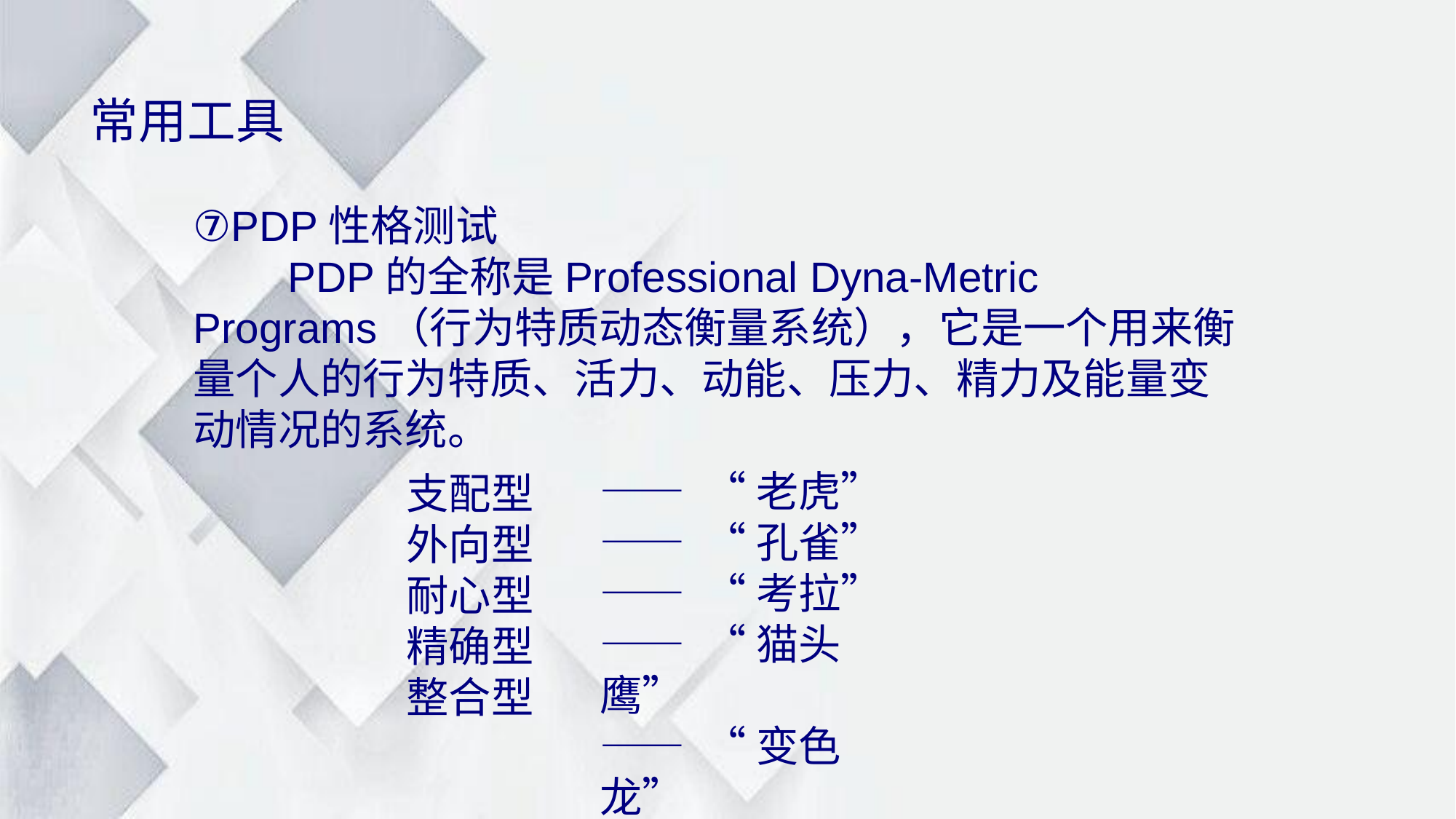

常用工具

⑦PDP性格测试
        PDP的全称是Professional Dyna-Metric Programs（行为特质动态衡量系统），它是一个用来衡量个人的行为特质、活力、动能、压力、精力及能量变动情况的系统。

——  “老虎”
——  “孔雀”
——  “考拉”
——  “猫头鹰”
——  “变色龙”
支配型
外向型
耐心型
精确型
整合型